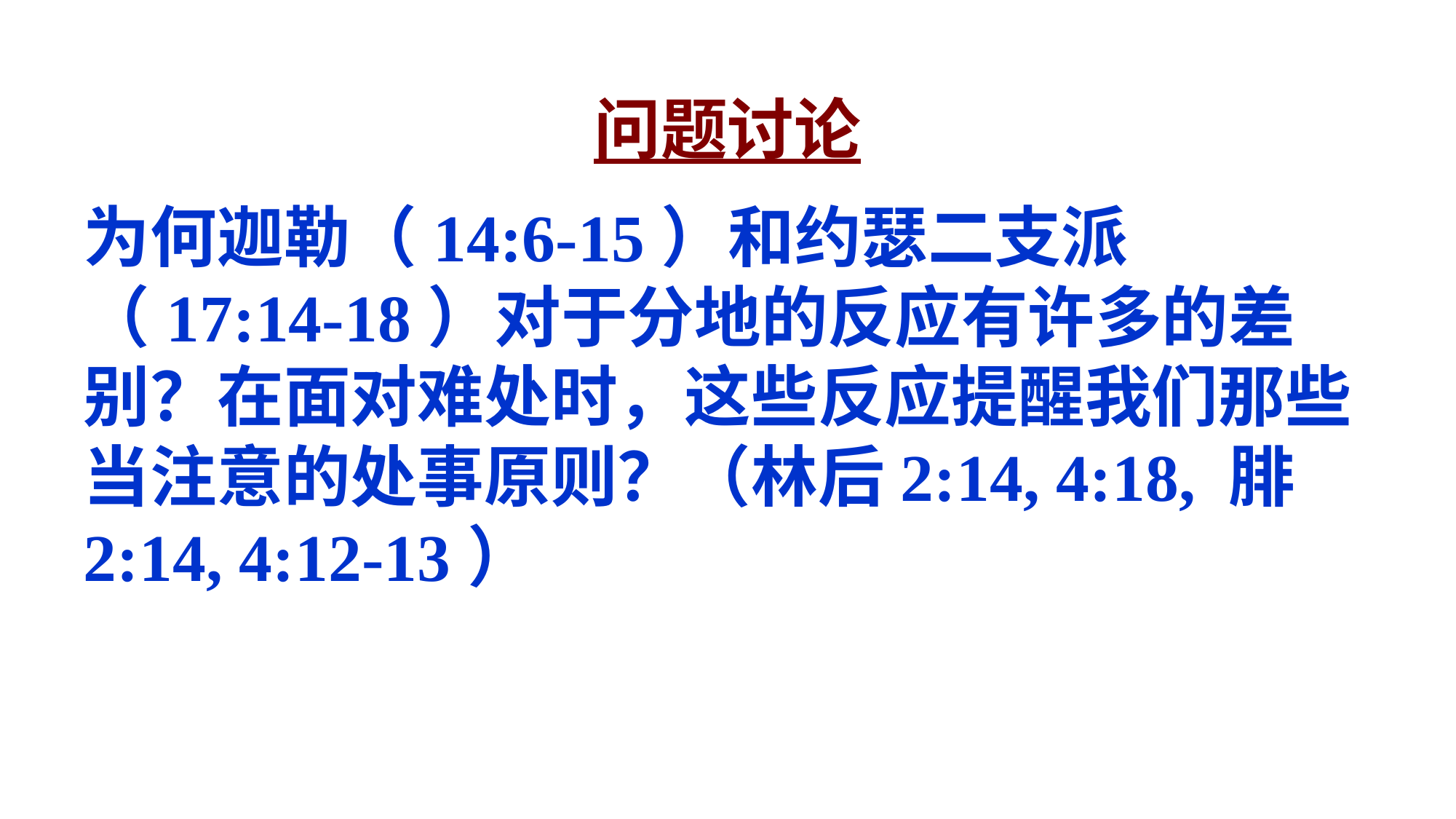

问题讨论
为何迦勒（14:6-15）和约瑟二支派（17:14-18）对于分地的反应有许多的差别？在面对难处时，这些反应提醒我们那些当注意的处事原则？（林后2:14, 4:18, 腓2:14, 4:12-13）